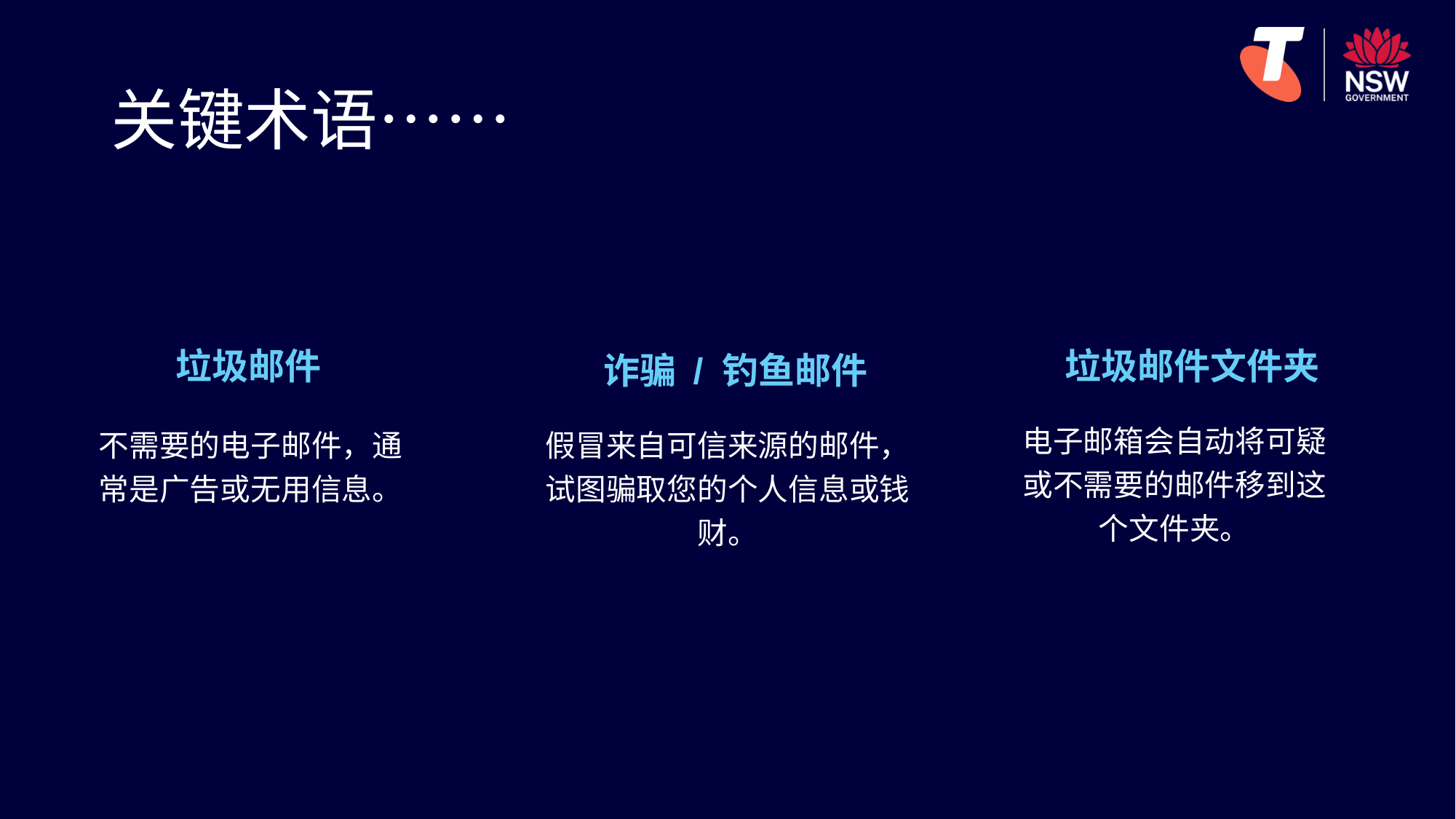

# 关键术语……
 垃圾邮件
不需要的电子邮件，通常是广告或无用信息。
垃圾邮件文件夹
电子邮箱会自动将可疑或不需要的邮件移到这个文件夹。
诈骗 / 钓鱼邮件
假冒来自可信来源的邮件，试图骗取您的个人信息或钱财。